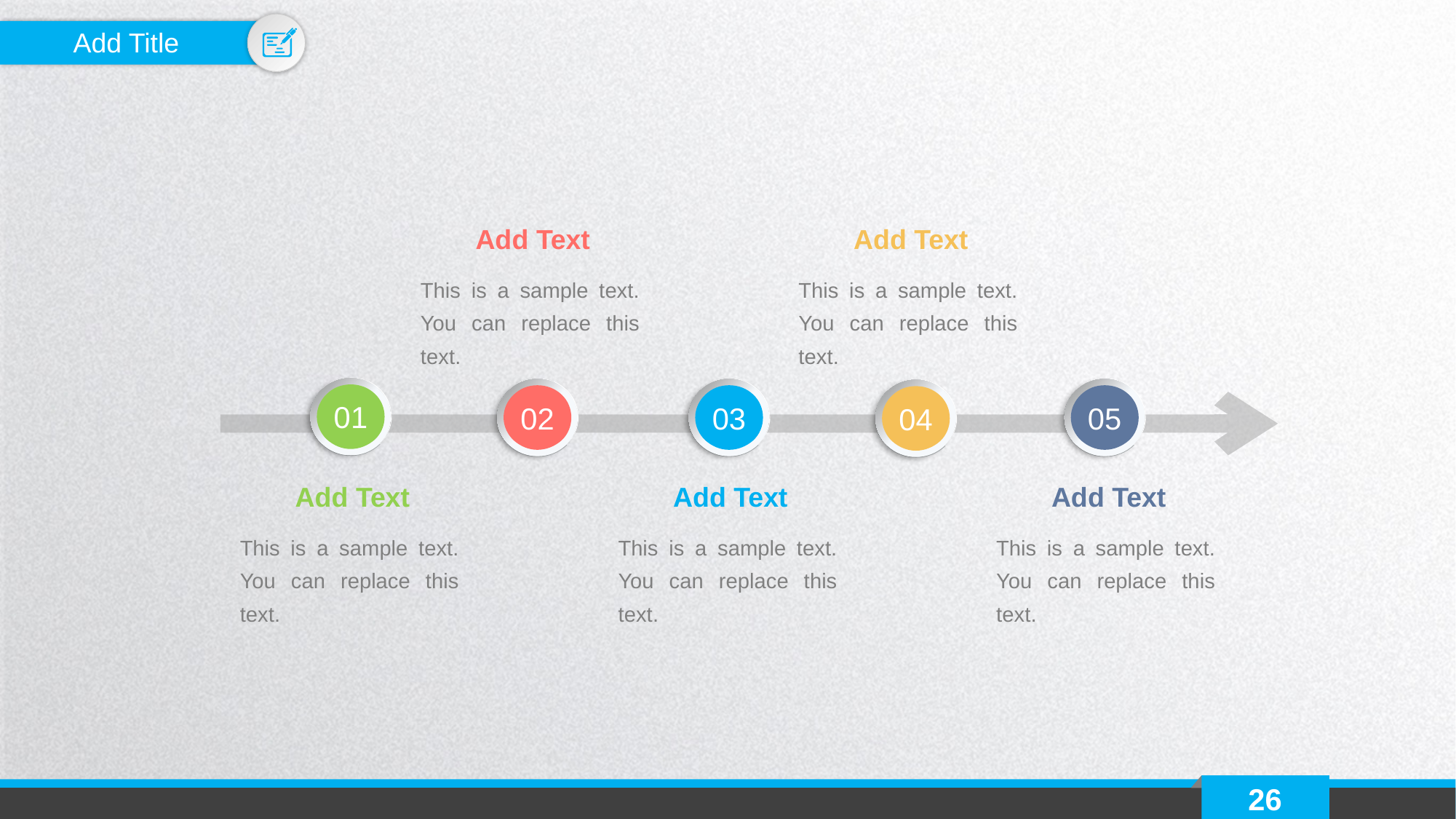

Add Title

Add Text
Add Text
This is a sample text. You can replace this text.
This is a sample text. You can replace this text.

01

02

03

05

04
Add Text
Add Text
Add Text
This is a sample text. You can replace this text.
This is a sample text. You can replace this text.
This is a sample text. You can replace this text.

26

延时符